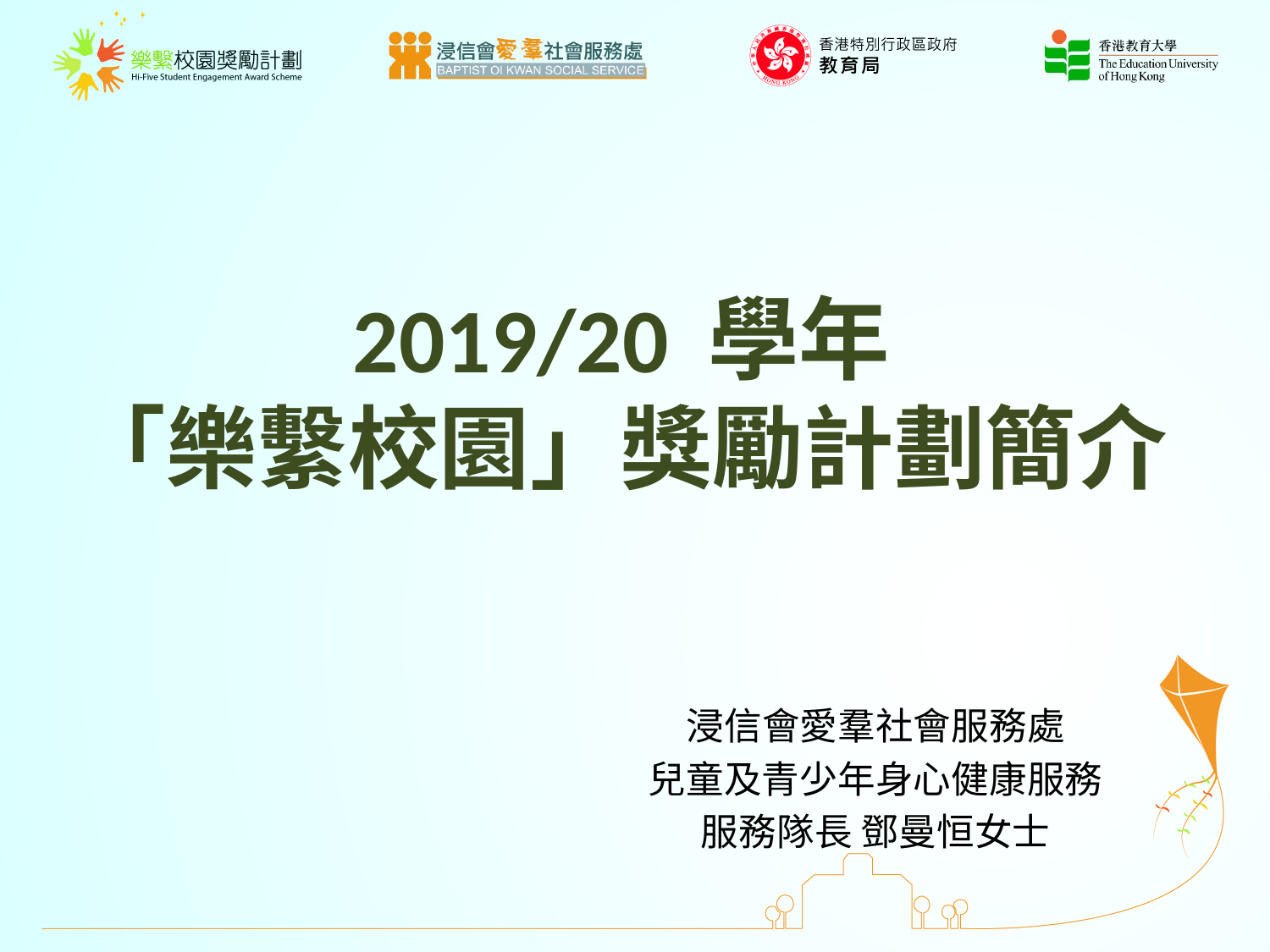

# 2019/20 學年 「樂繫校園」獎勵計劃簡介
浸信會愛羣社會服務處
兒童及青少年身心健康服務
服務隊長 鄧曼恒女士